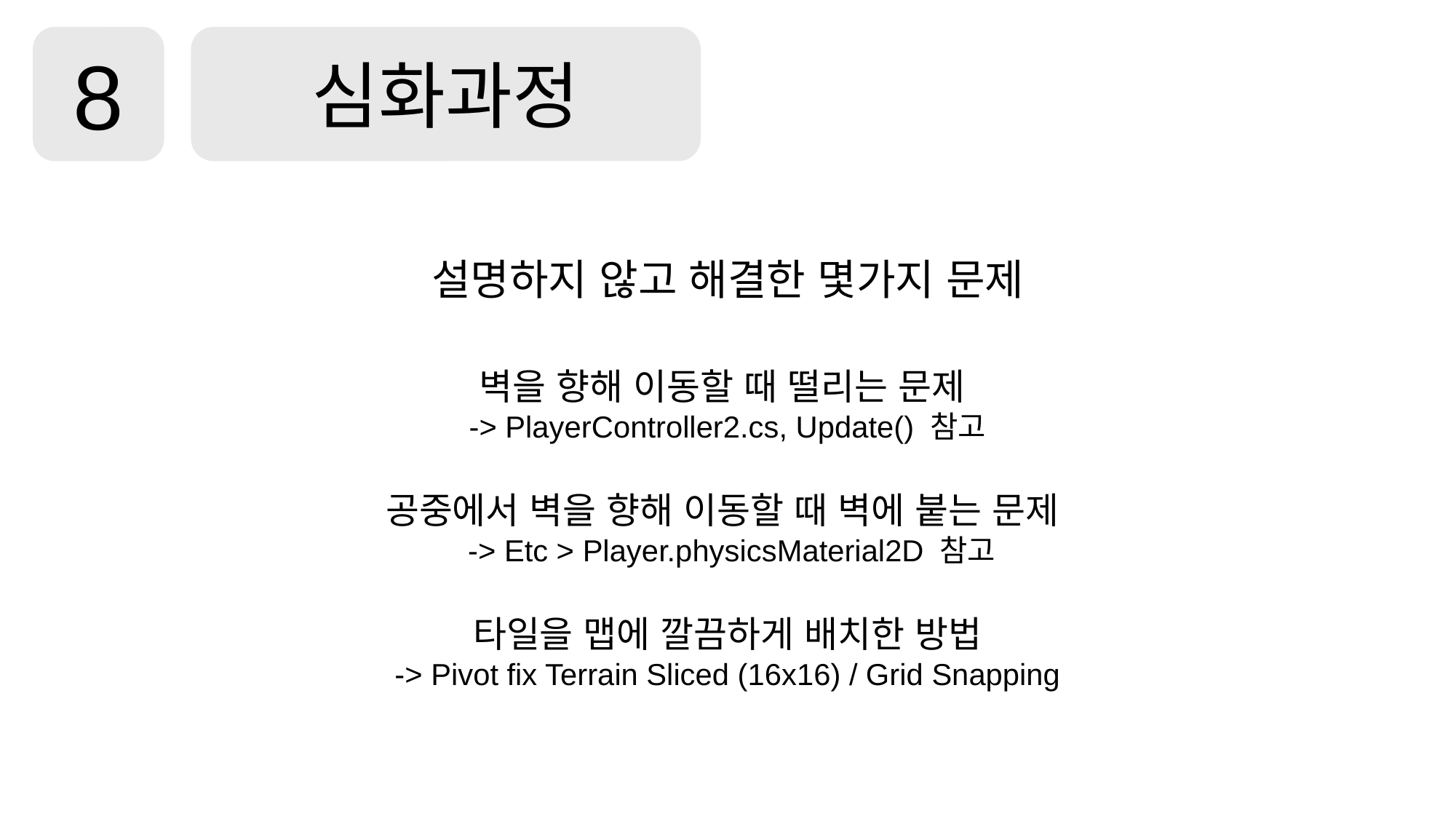

8
심화과정
설명하지 않고 해결한 몇가지 문제
벽을 향해 이동할 때 떨리는 문제
-> PlayerController2.cs, Update() 참고

공중에서 벽을 향해 이동할 때 벽에 붙는 문제
 -> Etc > Player.physicsMaterial2D 참고

타일을 맵에 깔끔하게 배치한 방법
-> Pivot fix Terrain Sliced (16x16) / Grid Snapping